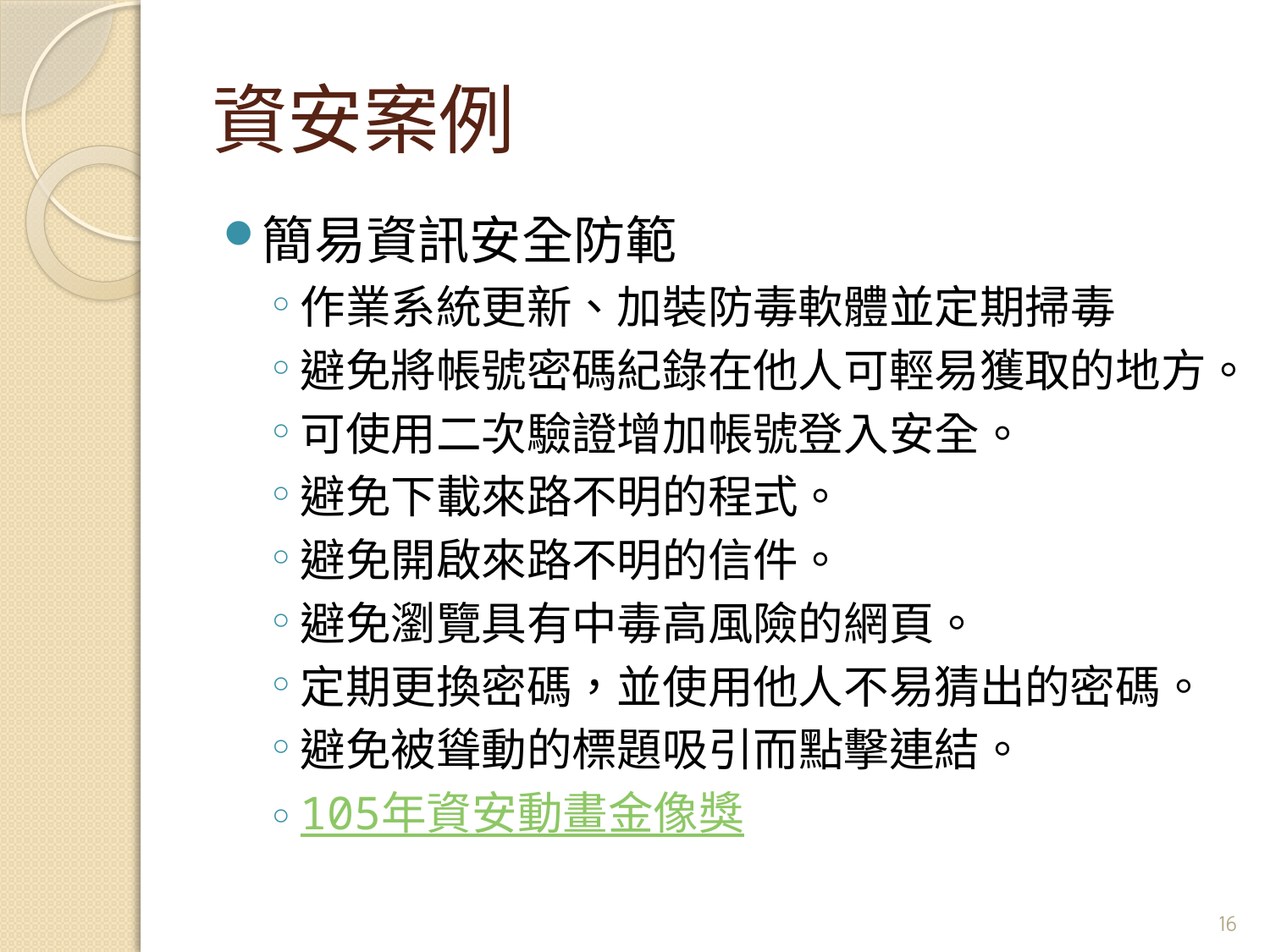

# 資安案例
簡易資訊安全防範
作業系統更新、加裝防毒軟體並定期掃毒
避免將帳號密碼紀錄在他人可輕易獲取的地方。
可使用二次驗證增加帳號登入安全。
避免下載來路不明的程式。
避免開啟來路不明的信件。
避免瀏覽具有中毒高風險的網頁。
定期更換密碼，並使用他人不易猜出的密碼。
避免被聳動的標題吸引而點擊連結。
105年資安動畫金像獎

16